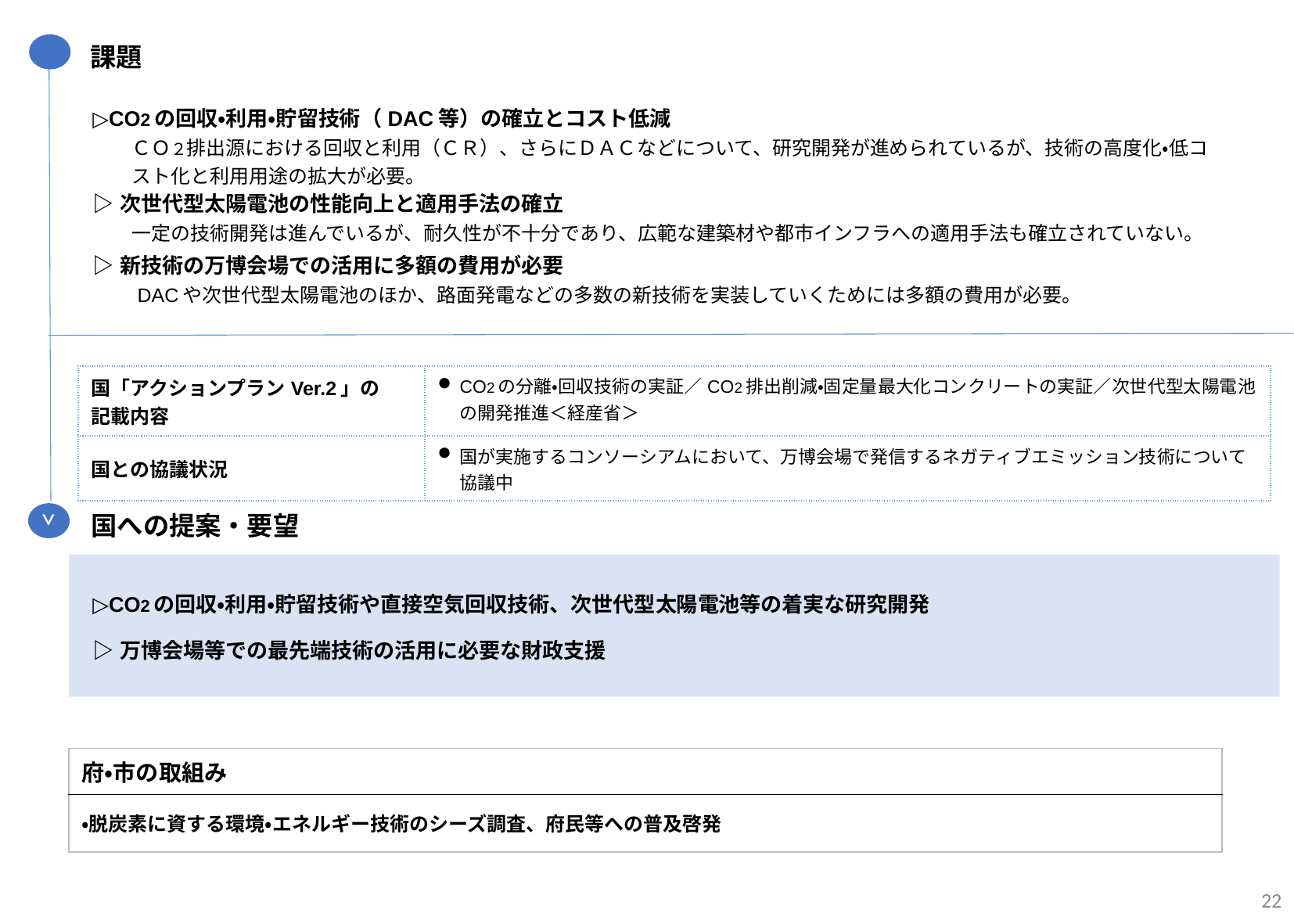

課題
| ▷CO2の回収・利用・貯留技術（DAC等）の確立とコスト低減 　　ＣＯ２排出源における回収と利用（ＣＲ）、さらにＤＡＣなどについて、研究開発が進められているが、技術の高度化・低コ 　　スト化と利用用途の拡大が必要。 |
| --- |
| ▷次世代型太陽電池の性能向上と適用手法の確立 　　一定の技術開発は進んでいるが、耐久性が不十分であり、広範な建築材や都市インフラへの適用手法も確立されていない。 |
| ▷新技術の万博会場での活用に多額の費用が必要 　　DACや次世代型太陽電池のほか、路面発電などの多数の新技術を実装していくためには多額の費用が必要。 |
| 国「アクションプランVer.2」の 記載内容 | CO2の分離・回収技術の実証／CO2排出削減・固定量最大化コンクリートの実証／次世代型太陽電池の開発推進＜経産省＞ |
| --- | --- |
| 国との協議状況 | 国が実施するコンソーシアムにおいて、万博会場で発信するネガティブエミッション技術について協議中 |
>

国への提案・要望

| ▷CO2の回収・利用・貯留技術や直接空気回収技術、次世代型太陽電池等の着実な研究開発 |
| --- |
| ▷万博会場等での最先端技術の活用に必要な財政支援 |
| 府・市の取組み |
| --- |
| ・脱炭素に資する環境・エネルギー技術のシーズ調査、府民等への普及啓発 |

22